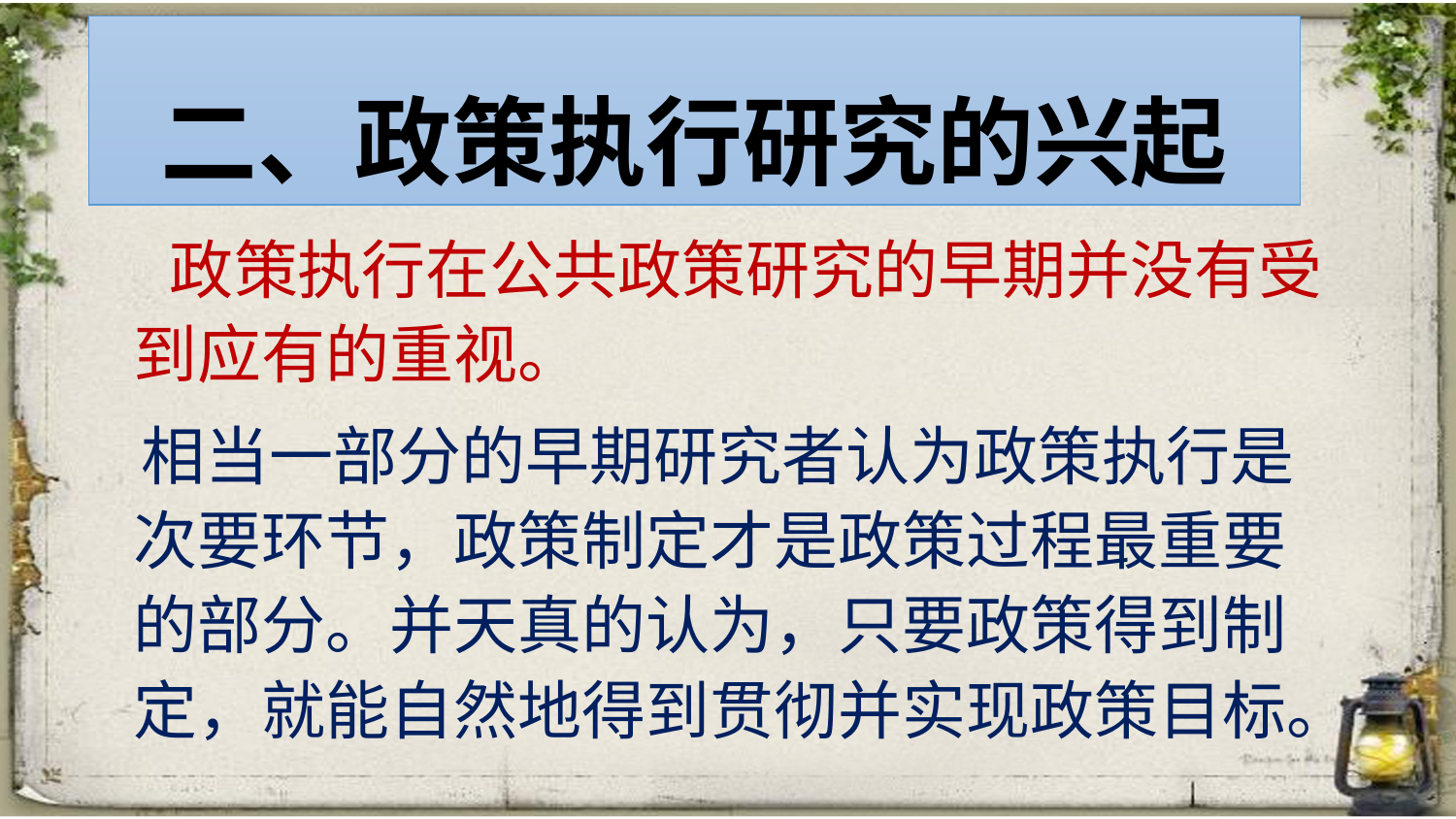

二、政策执行研究的兴起
#
    政策执行在公共政策研究的早期并没有受到应有的重视。
  相当一部分的早期研究者认为政策执行是次要环节，政策制定才是政策过程最重要的部分。并天真的认为，只要政策得到制定，就能自然地得到贯彻并实现政策目标。